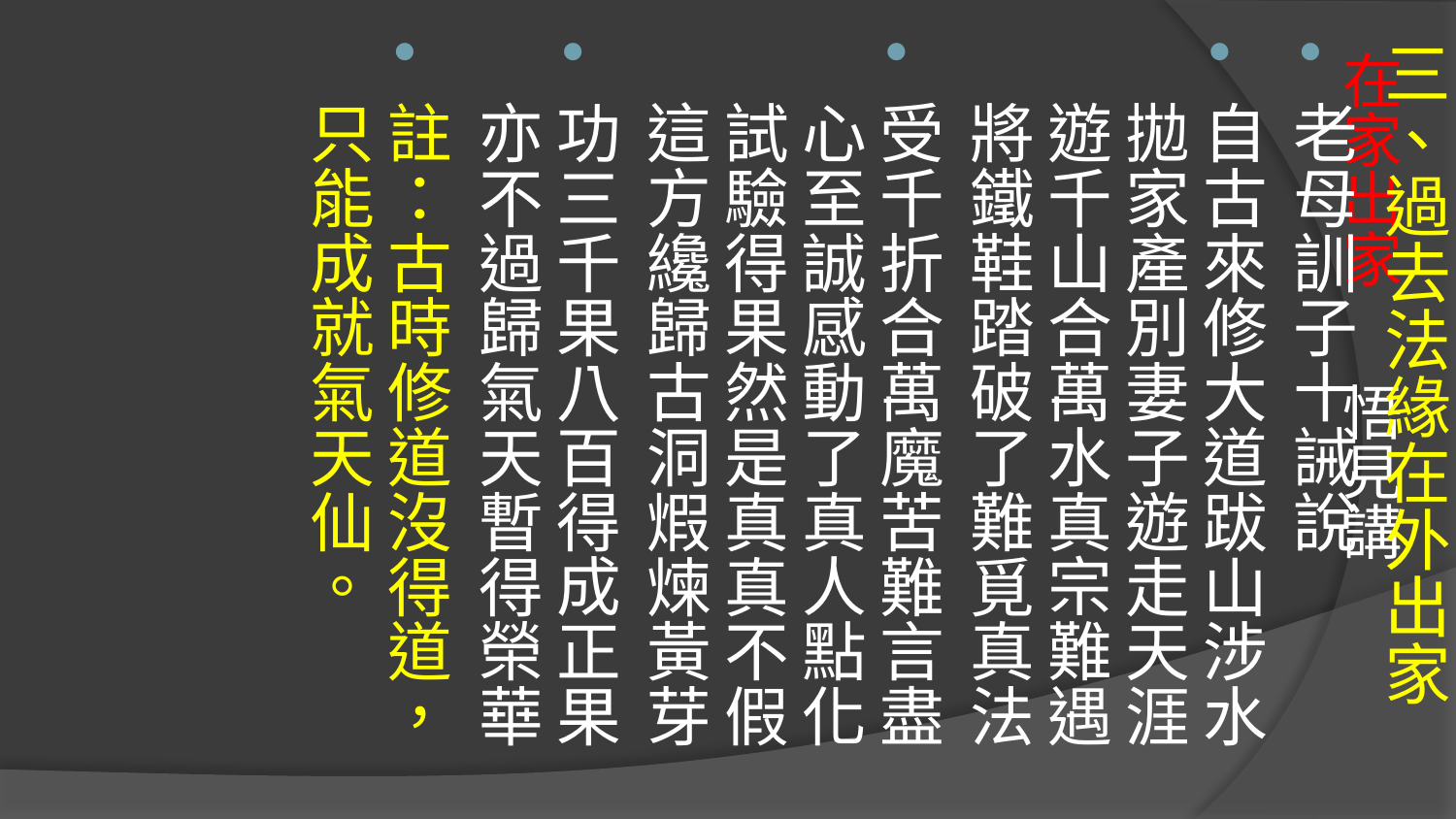

三、過去法緣在外出家
老母訓子十誡說
自古來修大道跋山涉水 拋家產別妻子遊走天涯遊千山合萬水真宗難遇 將鐵鞋踏破了難覓真法
受千折合萬魔苦難言盡 心至誠感動了真人點化試驗得果然是真真不假 這方纔歸古洞煆煉黃芽
功三千果八百得成正果 亦不過歸氣天暫得榮華
註：古時修道沒得道，只能成就氣天仙。

# 在家出家       悟見講